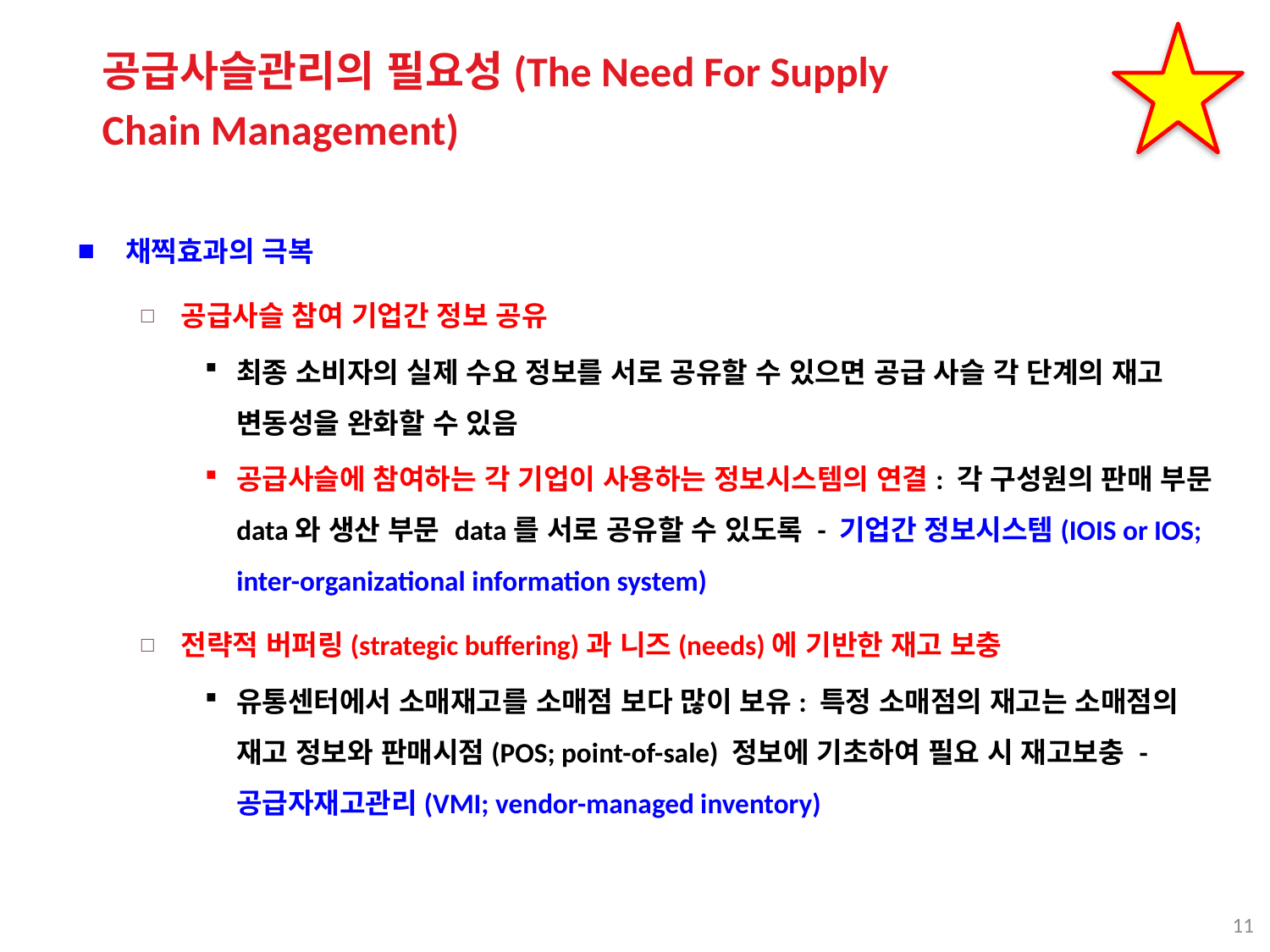

공급사슬관리의 필요성(The Need For Supply
Chain Management)
채찍효과의 극복
공급사슬 참여 기업간 정보 공유
최종 소비자의 실제 수요 정보를 서로 공유할 수 있으면 공급 사슬 각 단계의 재고 변동성을 완화할 수 있음
공급사슬에 참여하는 각 기업이 사용하는 정보시스템의 연결: 각 구성원의 판매 부문 data와 생산 부문 data를 서로 공유할 수 있도록 - 기업간 정보시스템(IOIS or IOS; inter-organizational information system)
전략적 버퍼링(strategic buffering)과 니즈(needs)에 기반한 재고 보충
유통센터에서 소매재고를 소매점 보다 많이 보유: 특정 소매점의 재고는 소매점의 재고 정보와 판매시점(POS; point-of-sale) 정보에 기초하여 필요 시 재고보충 - 공급자재고관리(VMI; vendor-managed inventory)

11